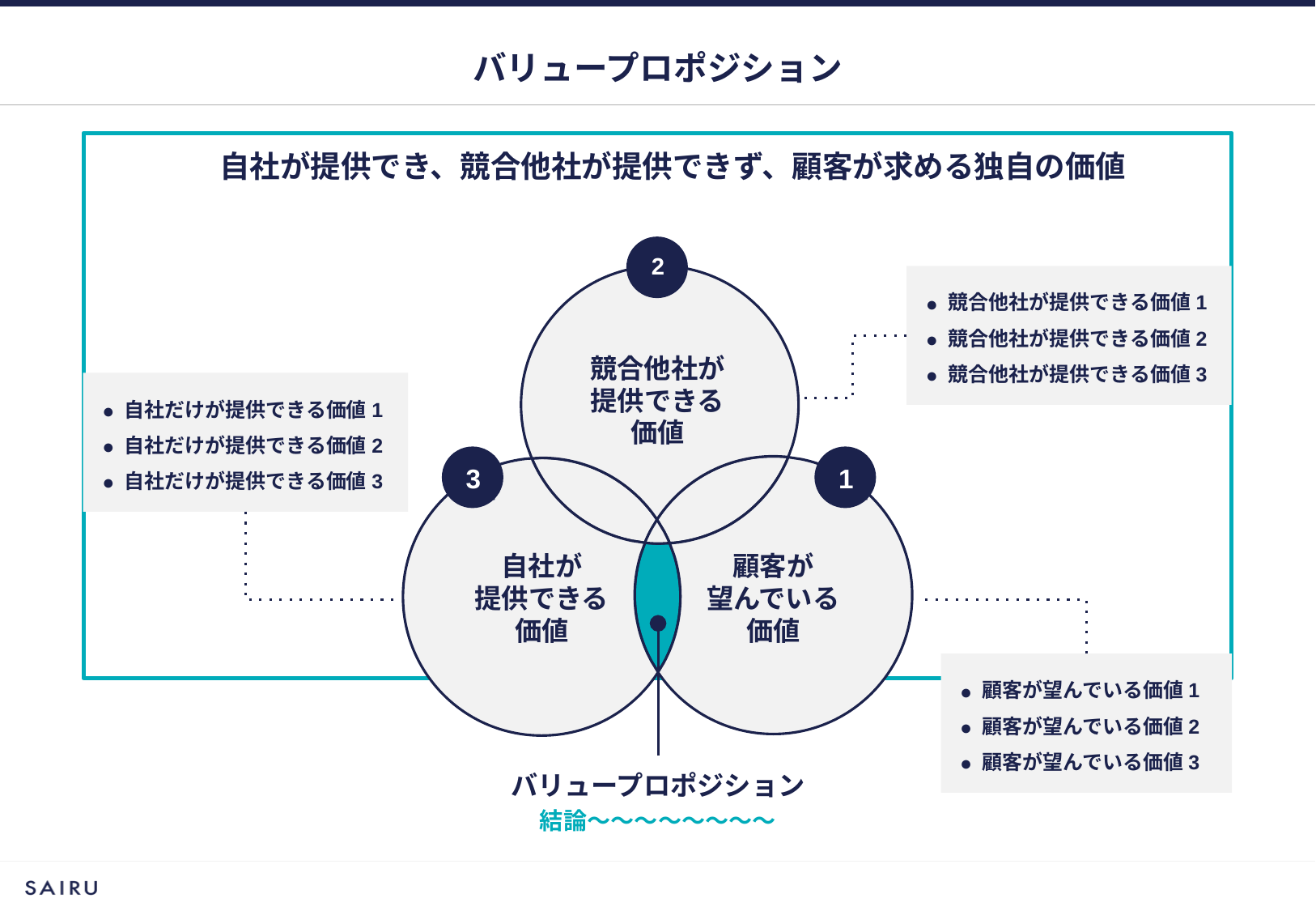

# バリュープロポジション
自社が提供でき、競合他社が提供できず、顧客が求める独自の価値

2
競合他社が提供できる価値1
競合他社が提供できる価値2
競合他社が提供できる価値3

競合他社が
提供できる
価値
自社だけが提供できる価値1
自社だけが提供できる価値2
自社だけが提供できる価値3

3

1
自社が
提供できる
価値
顧客が
望んでいる
価値
顧客が望んでいる価値1
顧客が望んでいる価値2
顧客が望んでいる価値3
バリュープロポジション
結論〜〜〜〜〜〜〜〜